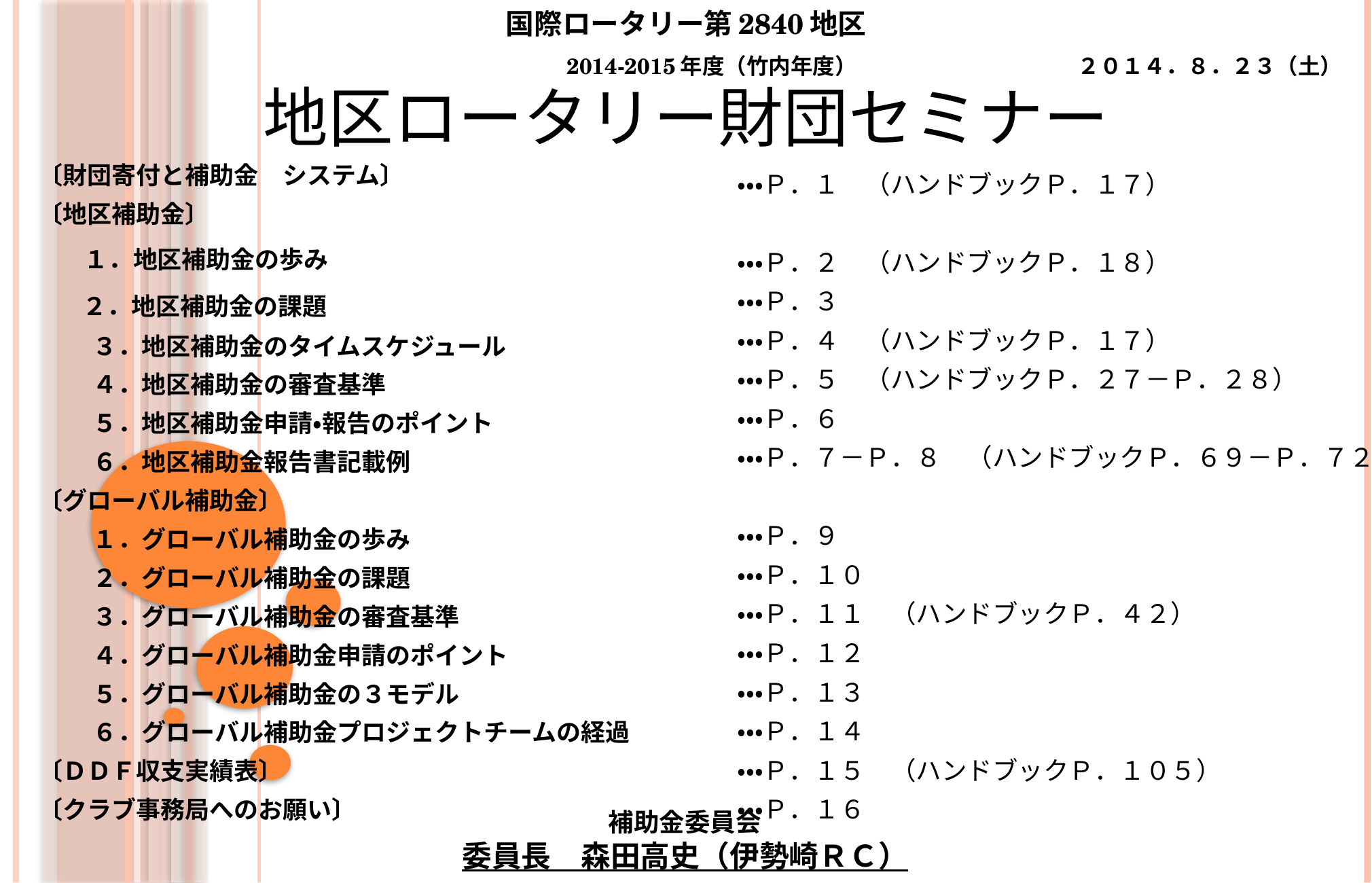

# 国際ロータリー第2840地区 　　　　　　　　　　　　　　　  2014-2015年度（竹内年度）　　　　　　　　　　２０１４．８．２３（土）
地区ロータリー財団セミナー
〔財団寄付と補助金　システム〕
〔地区補助金〕
　  １．地区補助金の歩み
　  ２．地区補助金の課題
　　 ３．地区補助金のタイムスケジュール
　　 ４．地区補助金の審査基準
　　 ５．地区補助金申請・報告のポイント
　　 ６．地区補助金報告書記載例
〔グローバル補助金〕
　　 １．グローバル補助金の歩み
　　 ２．グローバル補助金の課題
　　 ３．グローバル補助金の審査基準
　　 ４．グローバル補助金申請のポイント
　　 ５．グローバル補助金の３モデル
　　 ６．グローバル補助金プロジェクトチームの経過
〔ＤＤＦ収支実績表〕
〔クラブ事務局へのお願い〕
・・・Ｐ．１　（ハンドブックＰ．１７）

・・・Ｐ．２　（ハンドブックＰ．１８）
・・・Ｐ．３
・・・Ｐ．４　（ハンドブックＰ．１７）
・・・Ｐ．５　（ハンドブックＰ．２７－Ｐ．２８）
・・・Ｐ．６
・・・Ｐ．７－Ｐ．８　（ハンドブックＰ．６９－Ｐ．７２）

・・・Ｐ．９
・・・Ｐ．１０
・・・Ｐ．１１　（ハンドブックＰ．４２）
・・・Ｐ．１２
・・・Ｐ．１３
・・・Ｐ．１４
・・・Ｐ．１５　（ハンドブックＰ．１０５）
・・・Ｐ．１６

補助金委員会
委員長　森田高史（伊勢崎ＲＣ）